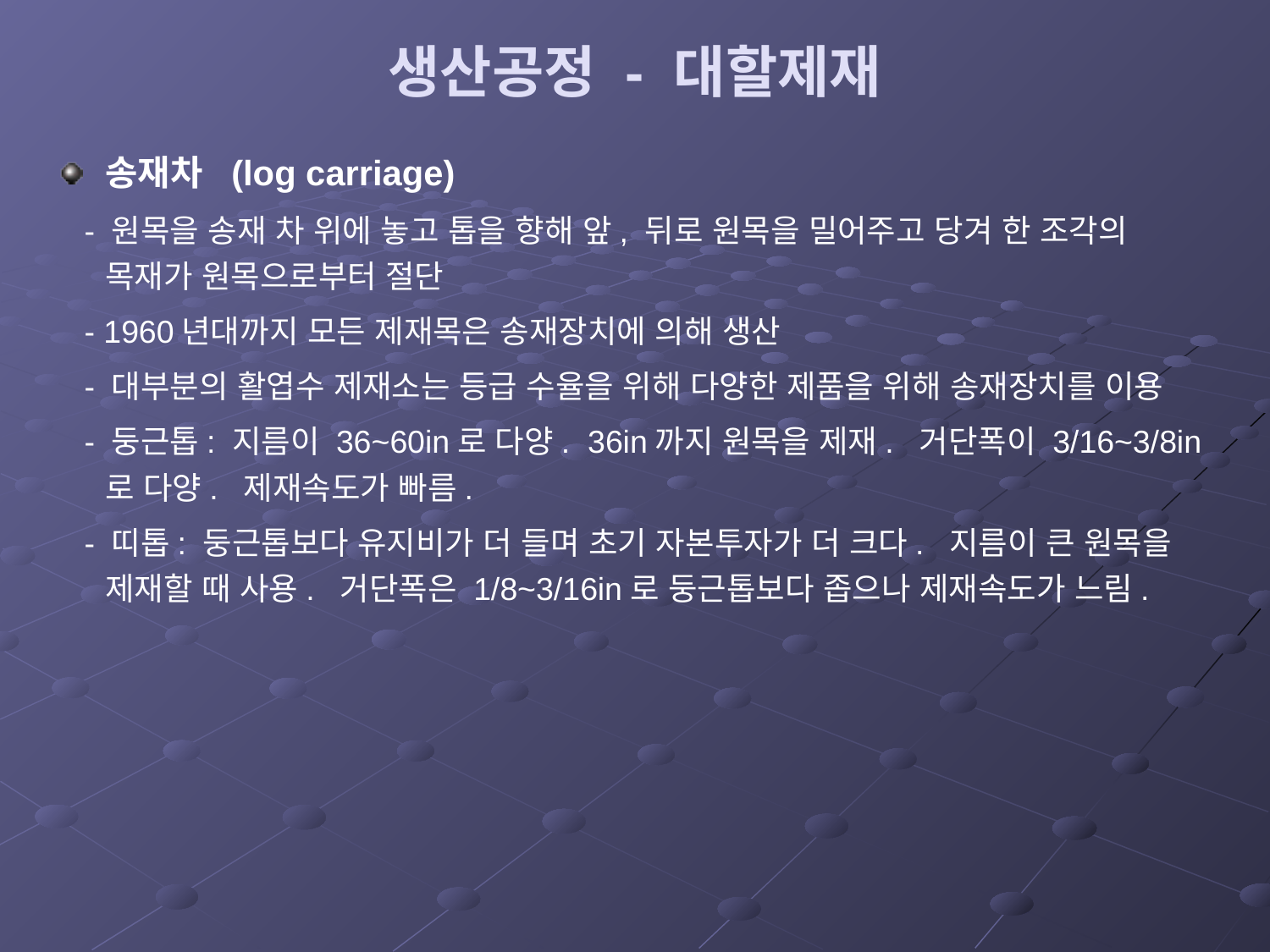

# 생산공정 - 대할제재
송재차  (log carriage)
   - 원목을 송재 차 위에 놓고 톱을 향해 앞, 뒤로 원목을 밀어주고 당겨 한 조각의 목재가 원목으로부터 절단
   - 1960년대까지 모든 제재목은 송재장치에 의해 생산
   - 대부분의 활엽수 제재소는 등급 수율을 위해 다양한 제품을 위해 송재장치를 이용
   - 둥근톱: 지름이 36~60in로 다양.  36in까지 원목을 제재.  거단폭이 3/16~3/8in로 다양.  제재속도가 빠름.
   - 띠톱: 둥근톱보다 유지비가 더 들며 초기 자본투자가 더 크다.  지름이 큰 원목을 제재할 때 사용.  거단폭은 1/8~3/16in로 둥근톱보다 좁으나 제재속도가 느림.